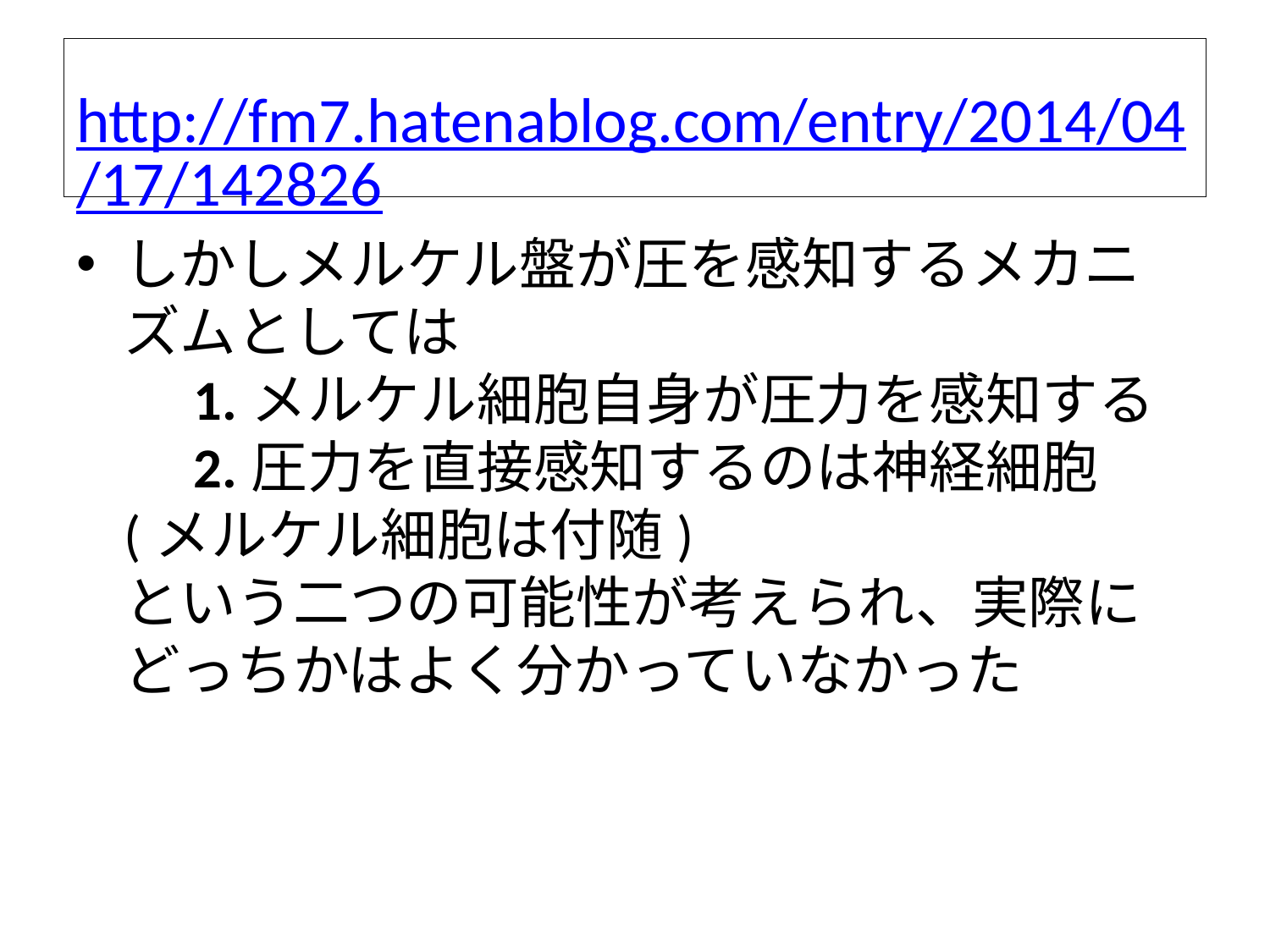

# http://fm7.hatenablog.com/entry/2014/04/17/142826
しかしメルケル盤が圧を感知するメカニズムとしては
　1.メルケル細胞自身が圧力を感知する
　2.圧力を直接感知するのは神経細胞(メルケル細胞は付随)
という二つの可能性が考えられ、実際にどっちかはよく分かっていなかった